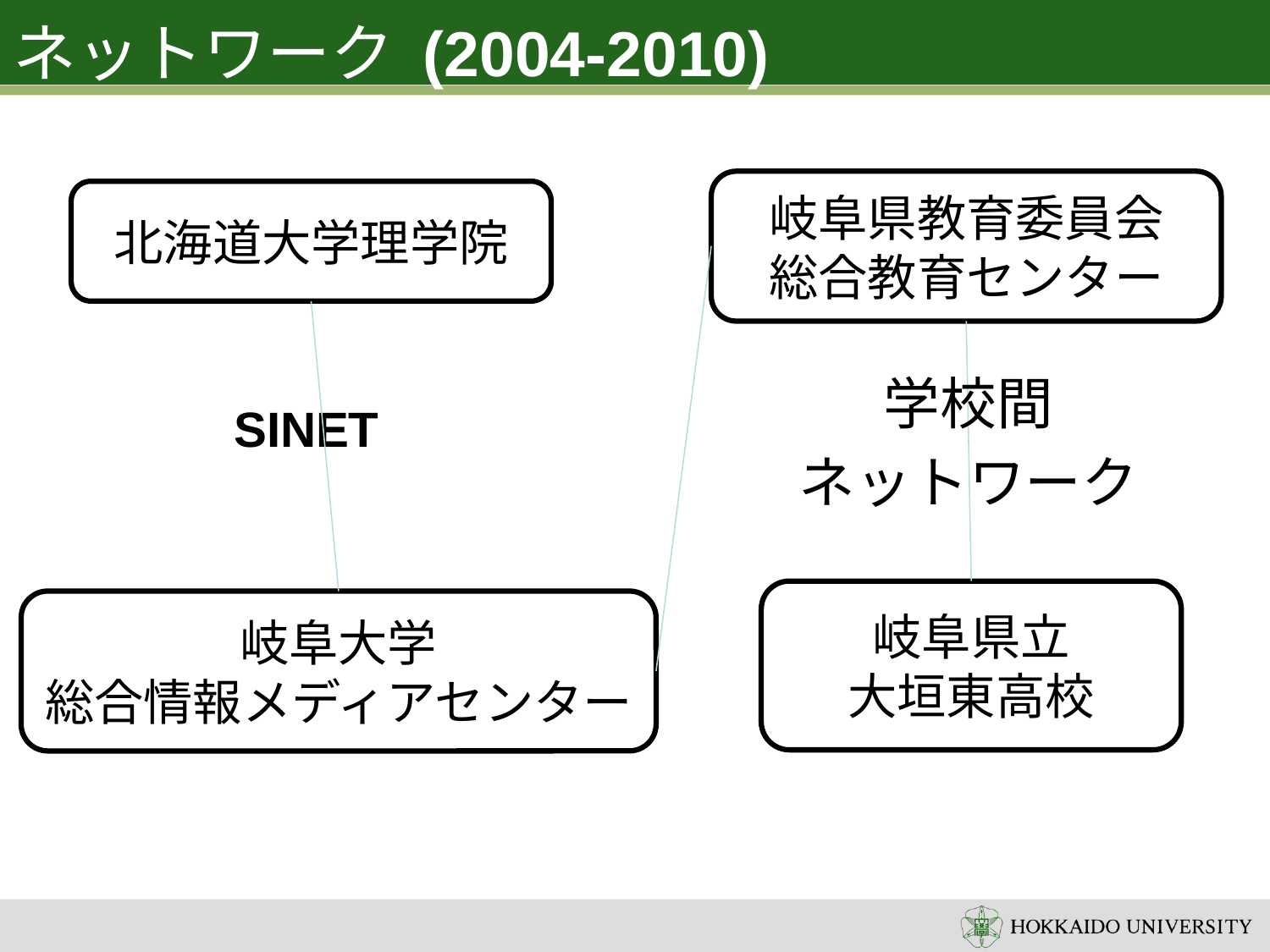

# ネットワーク (2004-2010)
岐阜県教育委員会
総合教育センター
北海道大学理学院
学校間
ネットワーク
SINET
岐阜県立
大垣東高校
岐阜大学
総合情報メディアセンター